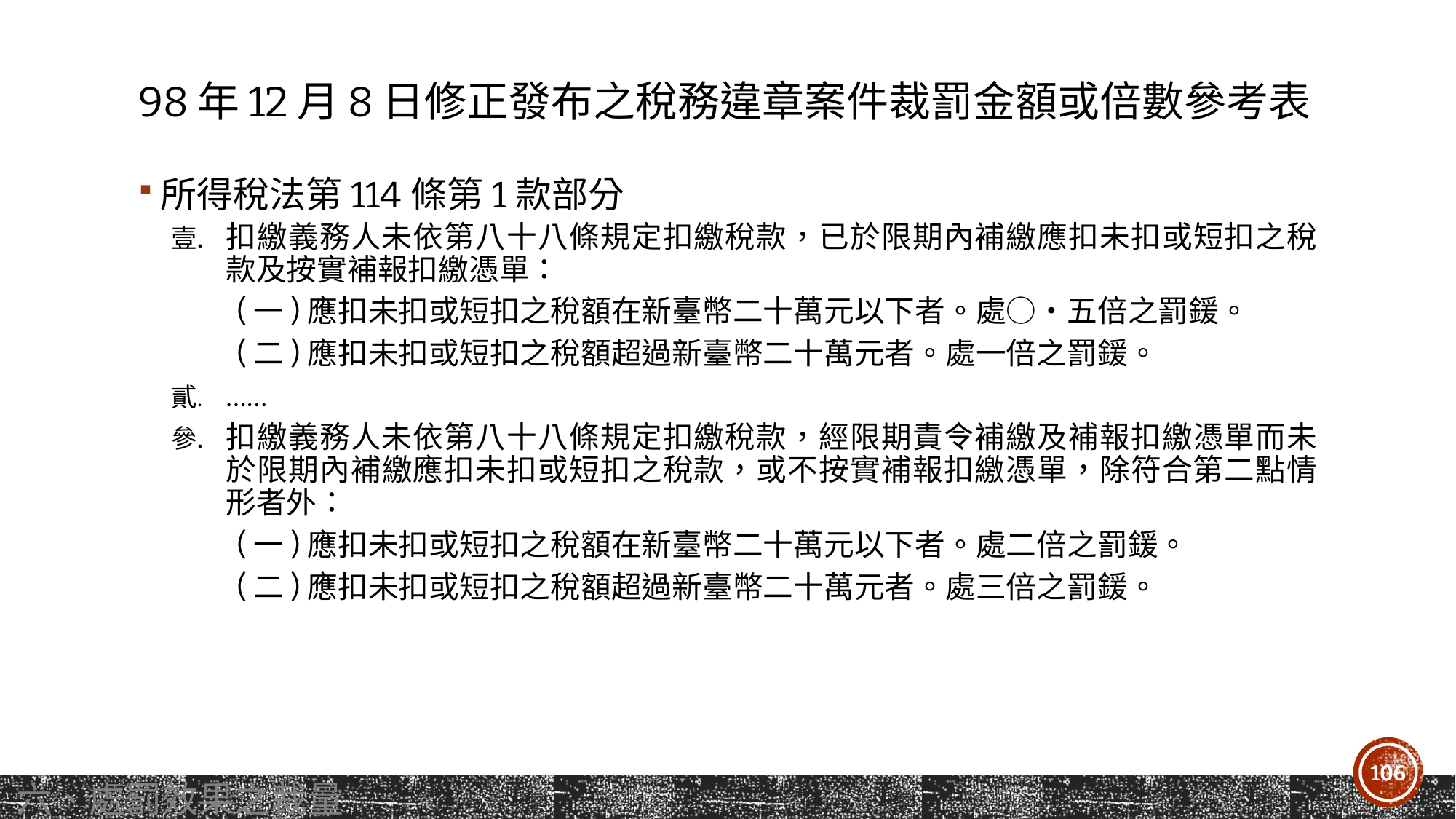

# 98年12月8日修正發布之稅務違章案件裁罰金額或倍數參考表
所得稅法第114條第1款部分
扣繳義務人未依第八十八條規定扣繳稅款，已於限期內補繳應扣未扣或短扣之稅款及按實補報扣繳憑單：
(一)應扣未扣或短扣之稅額在新臺幣二十萬元以下者。處○‧五倍之罰鍰。
(二)應扣未扣或短扣之稅額超過新臺幣二十萬元者。處一倍之罰鍰。
……
扣繳義務人未依第八十八條規定扣繳稅款，經限期責令補繳及補報扣繳憑單而未於限期內補繳應扣未扣或短扣之稅款，或不按實補報扣繳憑單，除符合第二點情形者外：
(一)應扣未扣或短扣之稅額在新臺幣二十萬元以下者。處二倍之罰鍰。
(二)應扣未扣或短扣之稅額超過新臺幣二十萬元者。處三倍之罰鍰。
106